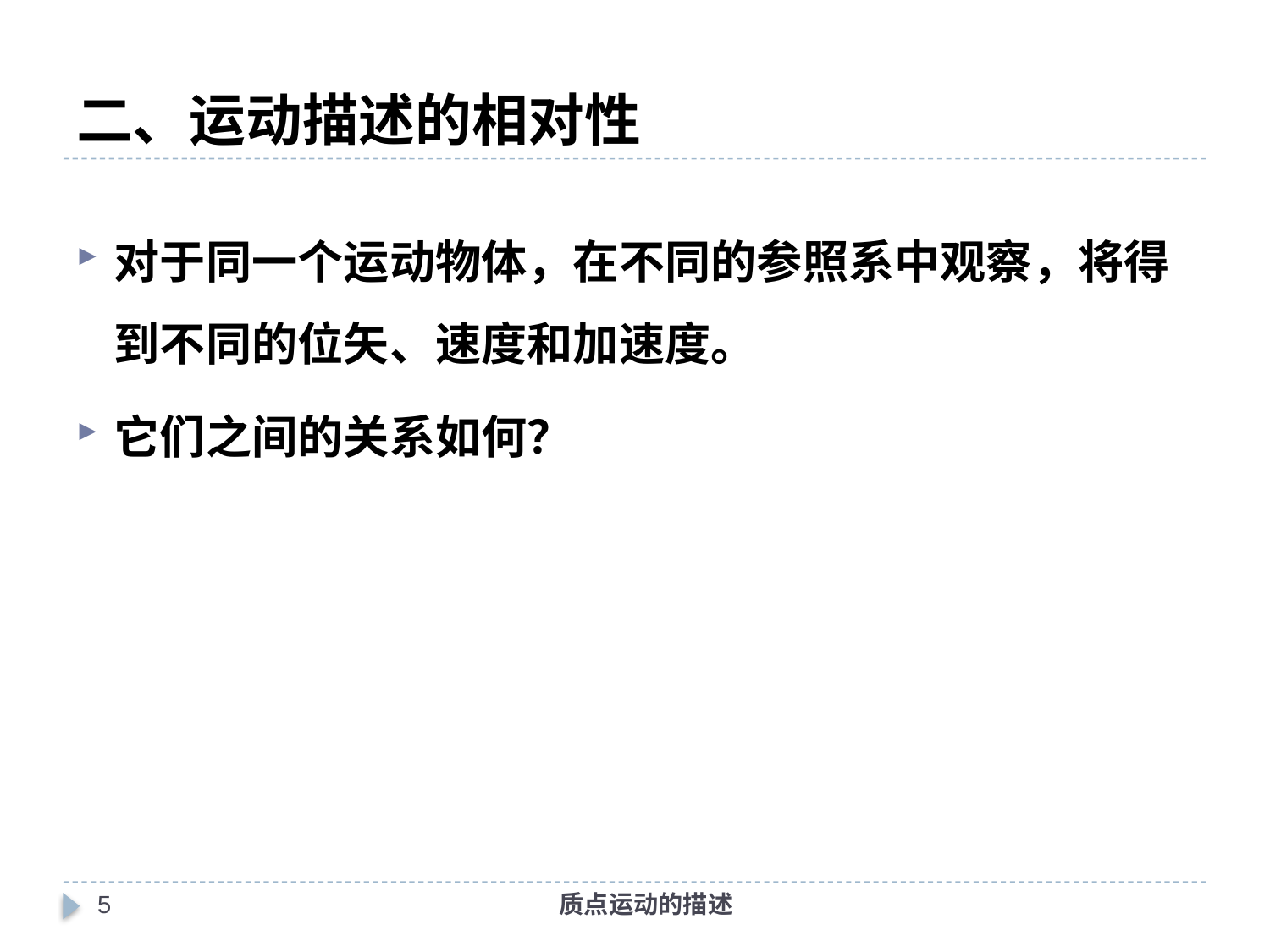

# 二、运动描述的相对性
对于同一个运动物体，在不同的参照系中观察，将得到不同的位矢、速度和加速度。
它们之间的关系如何？

5
质点运动的描述